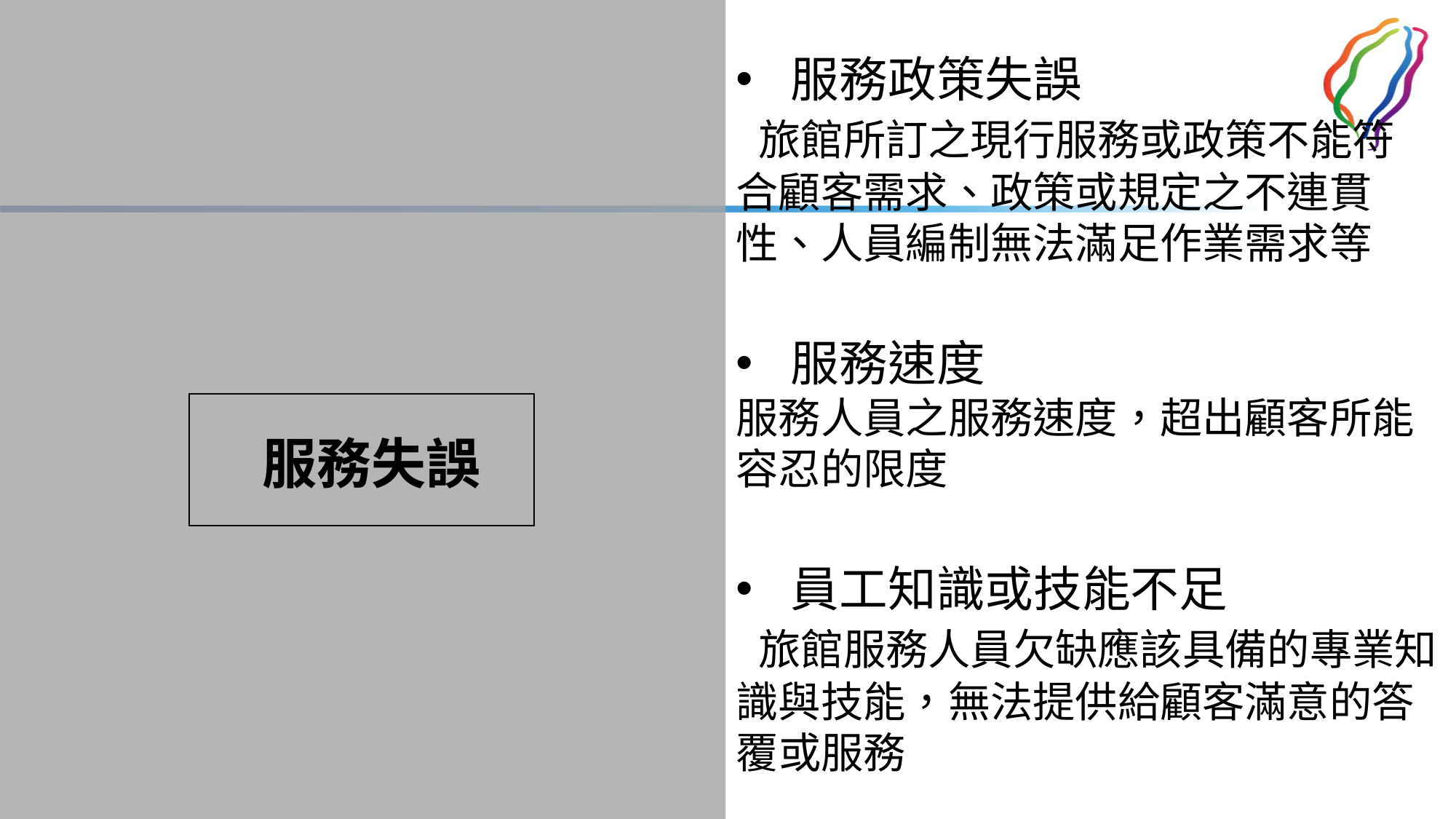

服務政策失誤
 旅館所訂之現行服務或政策不能符  合顧客需求、政策或規定之不連貫性、人員編制無法滿足作業需求等

服務速度
服務人員之服務速度，超出顧客所能容忍的限度

員工知識或技能不足
 旅館服務人員欠缺應該具備的專業知識與技能，無法提供給顧客滿意的答覆或服務

    服務失誤